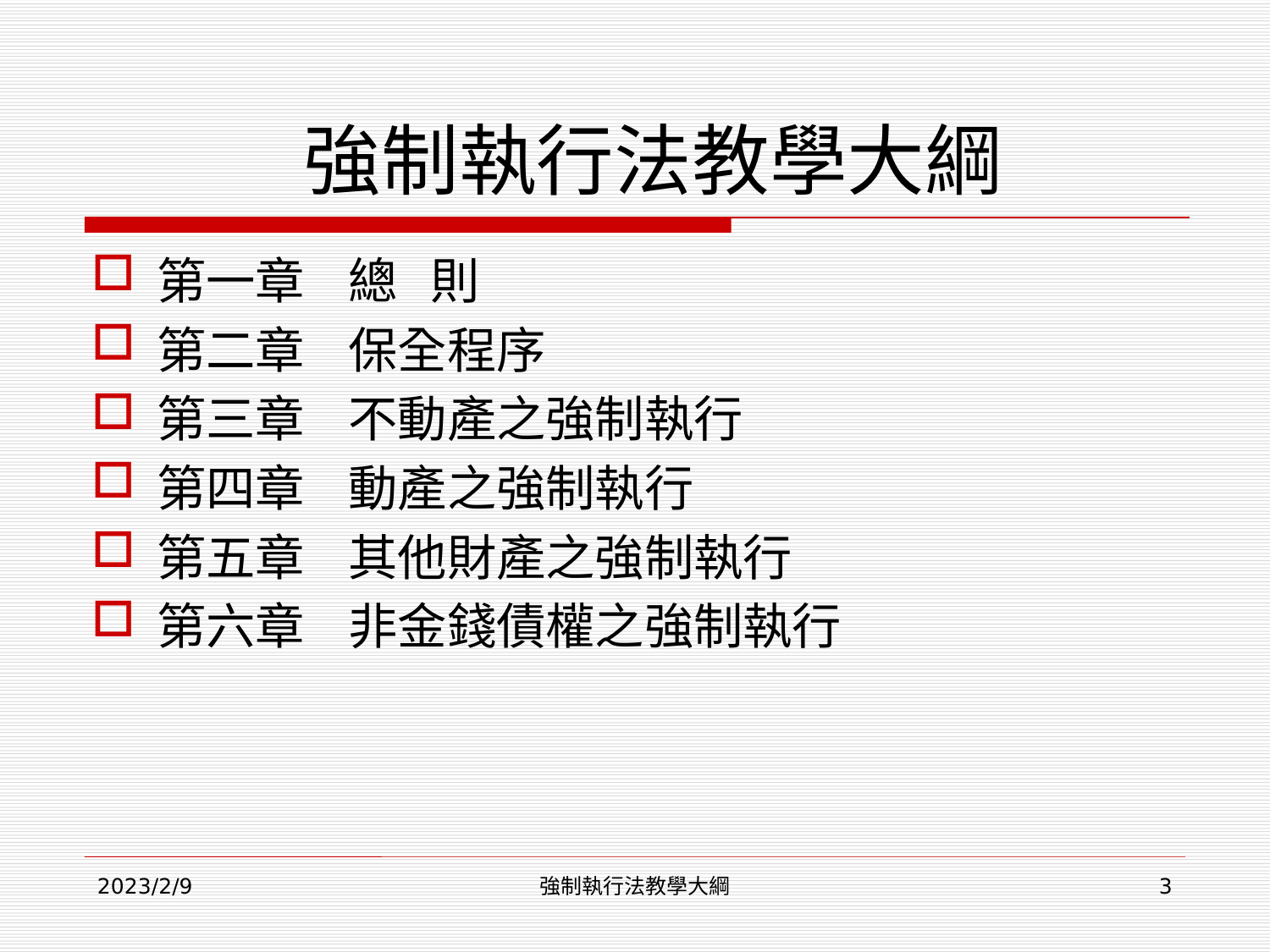

# 強制執行法教學大綱
第一章    總   則
第二章    保全程序
第三章    不動產之強制執行
第四章    動產之強制執行
第五章    其他財產之強制執行
第六章    非金錢債權之強制執行

2023/2/9
強制執行法教學大綱
3